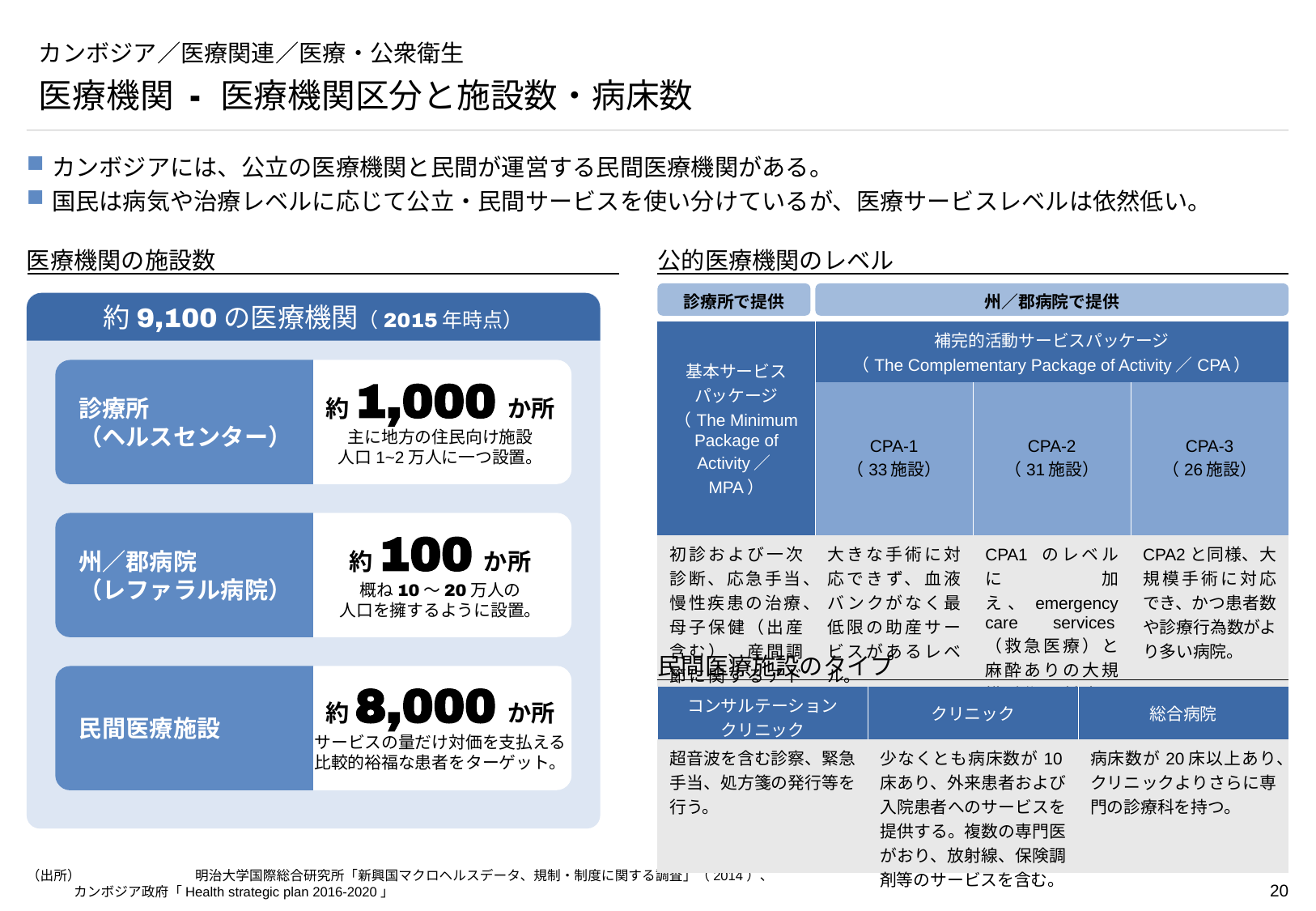

# カンボジア／医療関連／医療・公衆衛生
医療機関 - 医療機関区分と施設数・病床数
カンボジアには、公立の医療機関と民間が運営する民間医療機関がある。
国民は病気や治療レベルに応じて公立・民間サービスを使い分けているが、医療サービスレベルは依然低い。
医療機関の施設数
公的医療機関のレベル
診療所で提供
州／郡病院で提供

診療所
（ヘルスセンター）
約1,000か所
主に地方の住民向け施設
人口1~2万人に一つ設置。
約9,100の医療機関（2015年時点）
| 基本サービスパッケージ（The Minimum Package of Activity／MPA） | 補完的活動サービスパッケージ （The Complementary Package of Activity／CPA） |  |  |
| --- | --- | --- | --- |
|  | CPA-1 （33施設） | CPA-2 （31施設） | CPA-3 （26施設） |
| 初診および一次診断、応急手当、慢性疾患の治療、母子保健（出産含む）、産間調節に関するアドバイス、予防接種、健康教育、紹介がある。 | 大きな手術に対応できず、血液バンクがなく最低限の助産サービスがあるレベル。 | CPA1 のレベルに加え、emergency care services（救急医療）と麻酔ありの大規模手術に対応できる。集中治療室（ICU）や 輸血、耳鼻咽喉科や眼科、歯科サービスを含む。 | CPA2と同様、大規模手術に対応でき、かつ患者数や診療行為数がより多い病院。 |
約100か所
概ね10～20万人の
人口を擁するように設置。

州／郡病院
（レファラル病院）
民間医療施設
約8,000か所
サービスの量だけ対価を支払える比較的裕福な患者をターゲット。
民間医療施設のタイプ
| コンサルテーション クリニック | クリニック | 総合病院 |
| --- | --- | --- |
| 超音波を含む診察、緊急手当、処方箋の発行等を行う。 | 少なくとも病床数が10床あり、外来患者および入院患者へのサービスを提供する。複数の専門医がおり、放射線、保険調剤等のサービスを含む。 | 病床数が20床以上あり、クリニックよりさらに専門の診療科を持つ。 |
（出所）	明治大学国際総合研究所「新興国マクロヘルスデータ、規制・制度に関する調査」（2014）、
カンボジア政府「Health strategic plan 2016-2020」